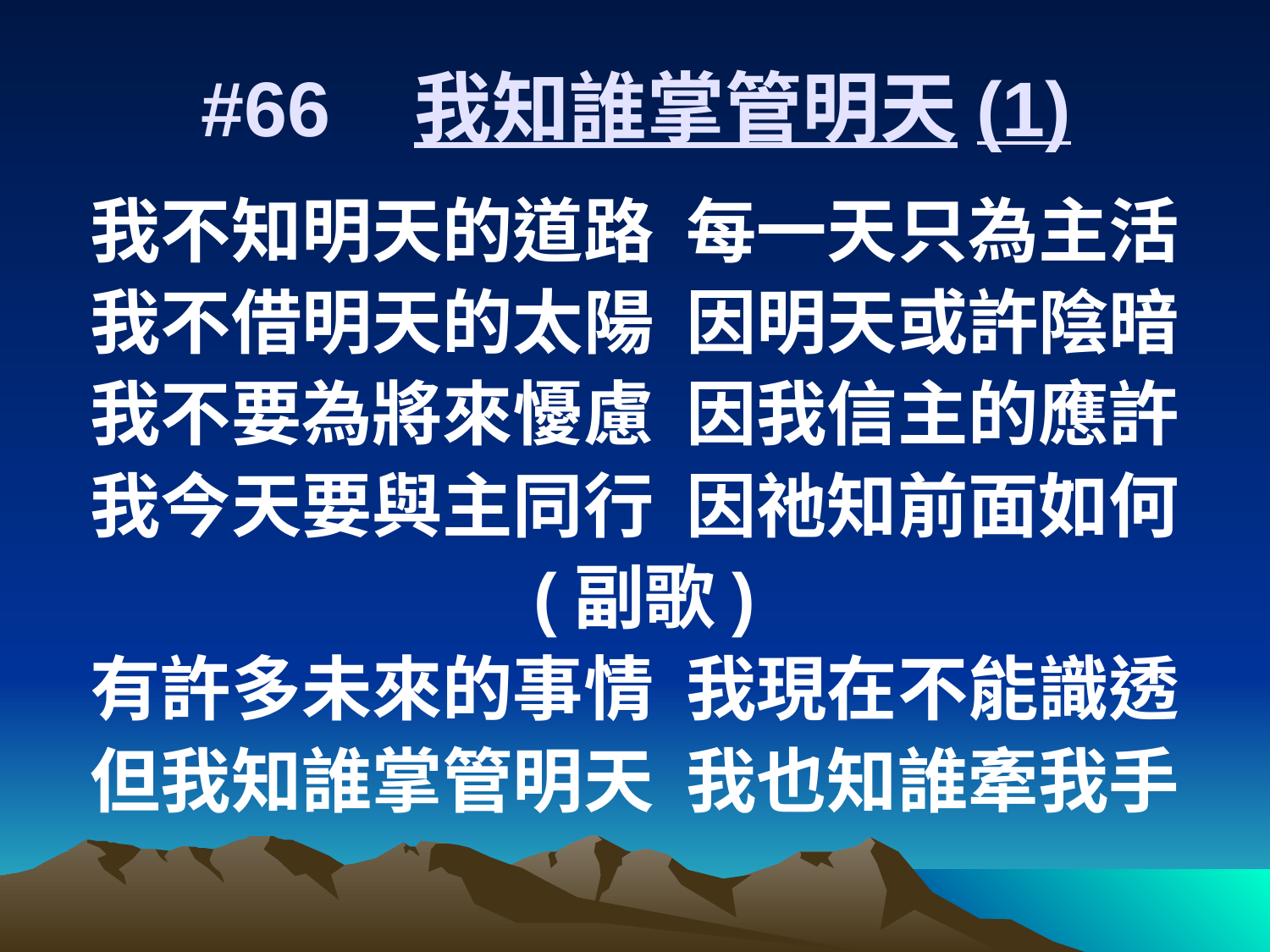

# #66   我知誰掌管明天(1)
我不知明天的道路  每一天只為主活
我不借明天的太陽  因明天或許陰暗
我不要為將來懮慮  因我信主的應許
我今天要與主同行  因祂知前面如何
 (副歌)
有許多未來的事情  我現在不能識透
但我知誰掌管明天  我也知誰牽我手